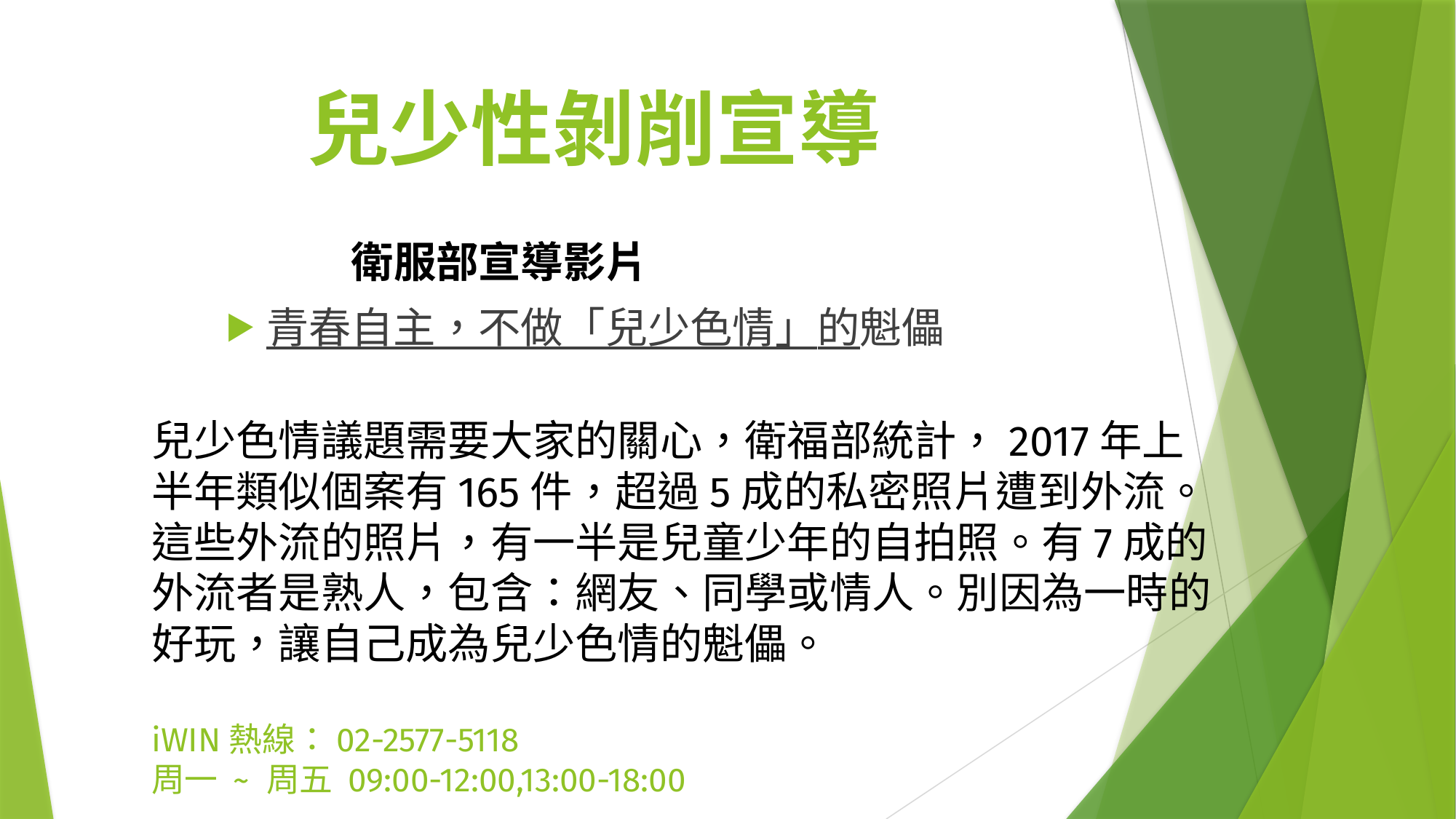

兒少性剝削宣導
            衛服部宣導影片
青春自主，不做「兒少色情」的魁儡
# 兒少色情議題需要大家的關心，衛福部統計，2017年上半年類似個案有165件，超過5成的私密照片遭到外流。這些外流的照片，有一半是兒童少年的自拍照。有7成的外流者是熟人，包含：網友、同學或情人。別因為一時的好玩，讓自己成為兒少色情的魁儡。 iWIN熱線：02-2577-5118 周一 ~ 周五 09:00-12:00,13:00-18:00